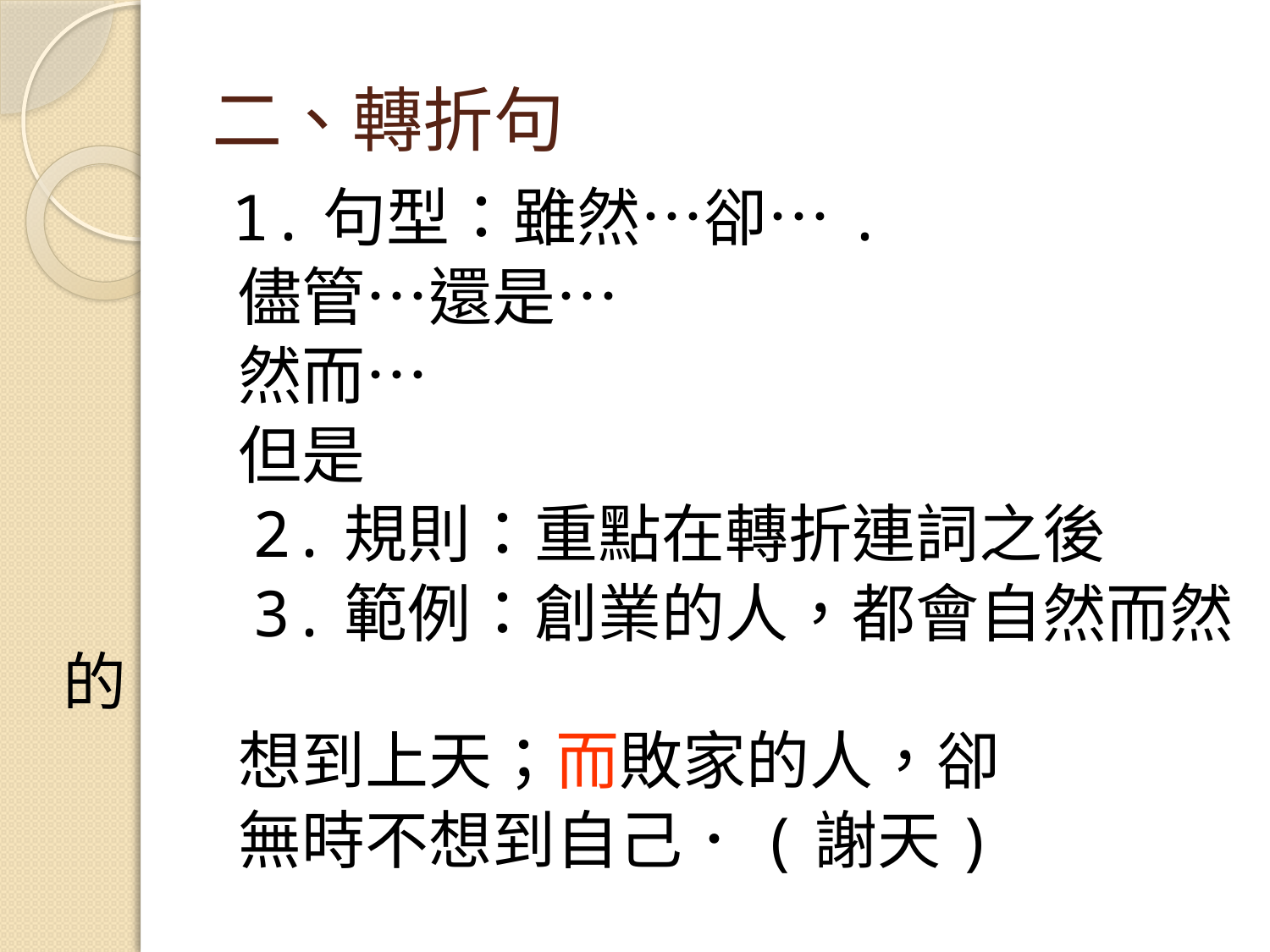

二、轉折句
              1.句型：雖然…卻….
              儘管…還是…
              然而…
              但是
      2.規則：重點在轉折連詞之後
      3.範例：創業的人，都會自然而然的
              想到上天；而敗家的人，卻
              無時不想到自己．(謝天)